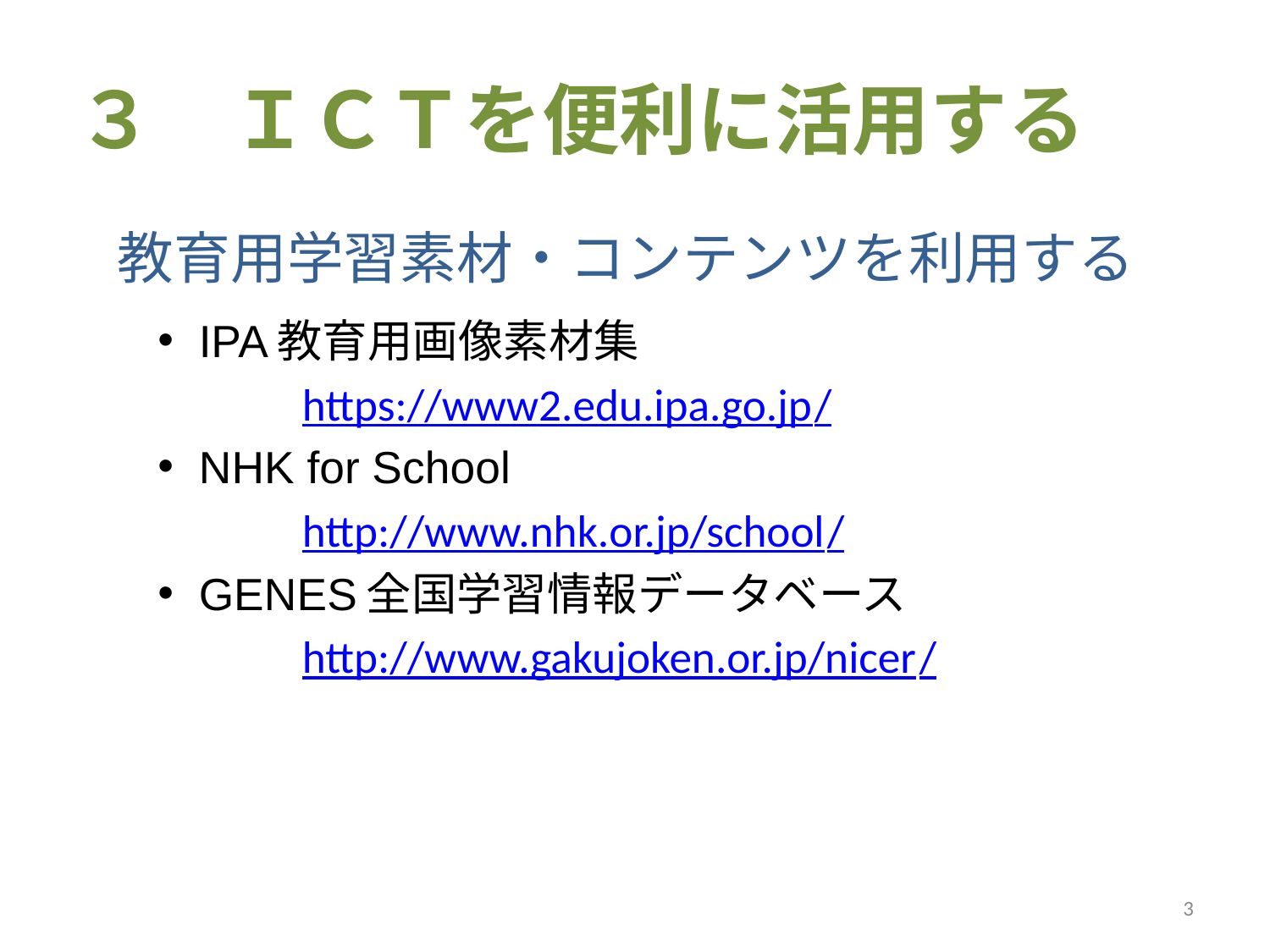

# ３　ＩＣＴを便利に活用する
教育用学習素材・コンテンツを利用する
IPA教育用画像素材集
　　　https://www2.edu.ipa.go.jp/
NHK for School
　　　http://www.nhk.or.jp/school/
GENES全国学習情報データベース
　　　http://www.gakujoken.or.jp/nicer/

3